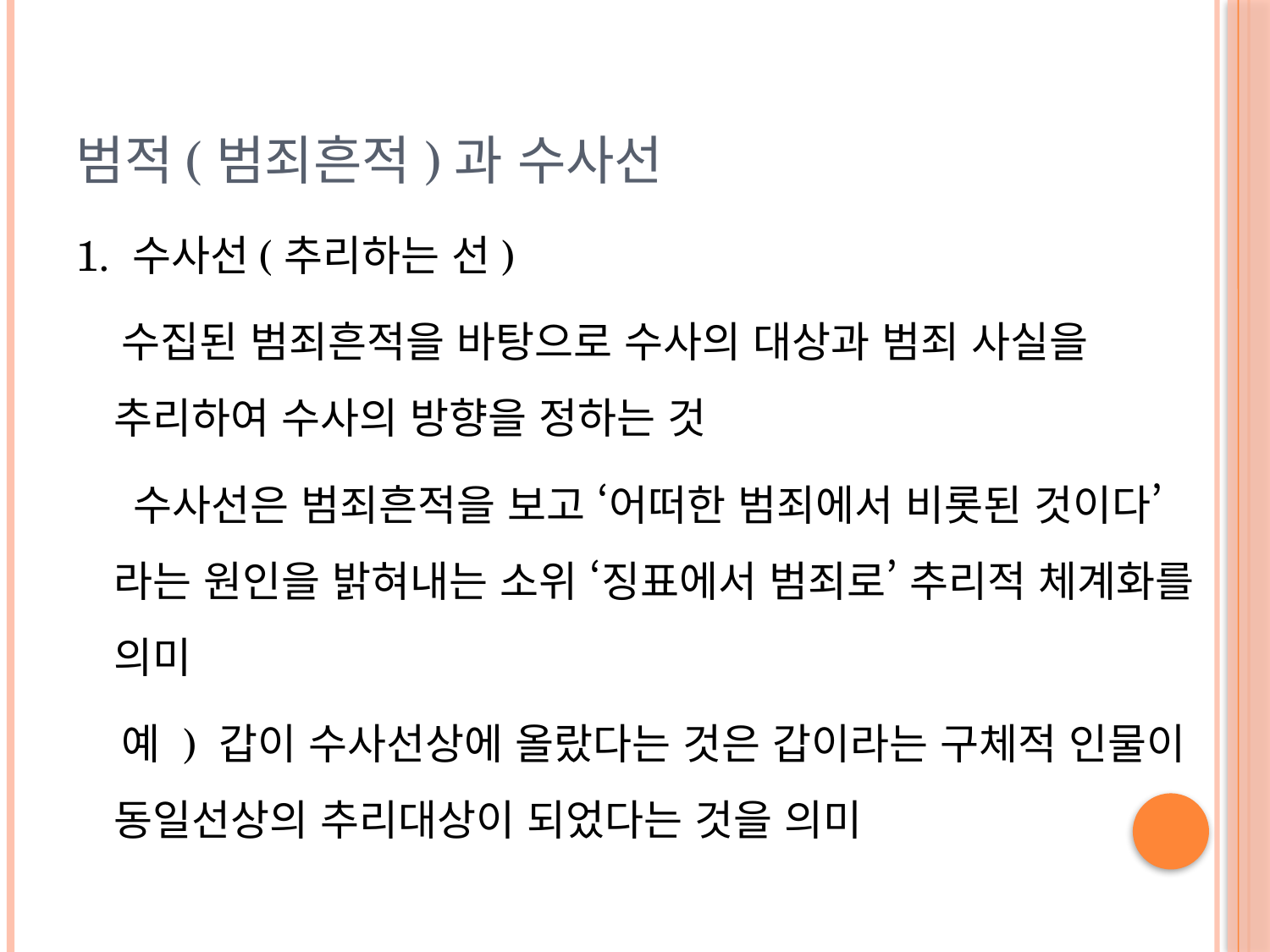

# 범적(범죄흔적)과 수사선
1. 수사선(추리하는 선)
   수집된 범죄흔적을 바탕으로 수사의 대상과 범죄 사실을 추리하여 수사의 방향을 정하는 것
    수사선은 범죄흔적을 보고 ‘어떠한 범죄에서 비롯된 것이다’라는 원인을 밝혀내는 소위 ‘징표에서 범죄로’ 추리적 체계화를 의미
   예 ) 갑이 수사선상에 올랐다는 것은 갑이라는 구체적 인물이 동일선상의 추리대상이 되었다는 것을 의미